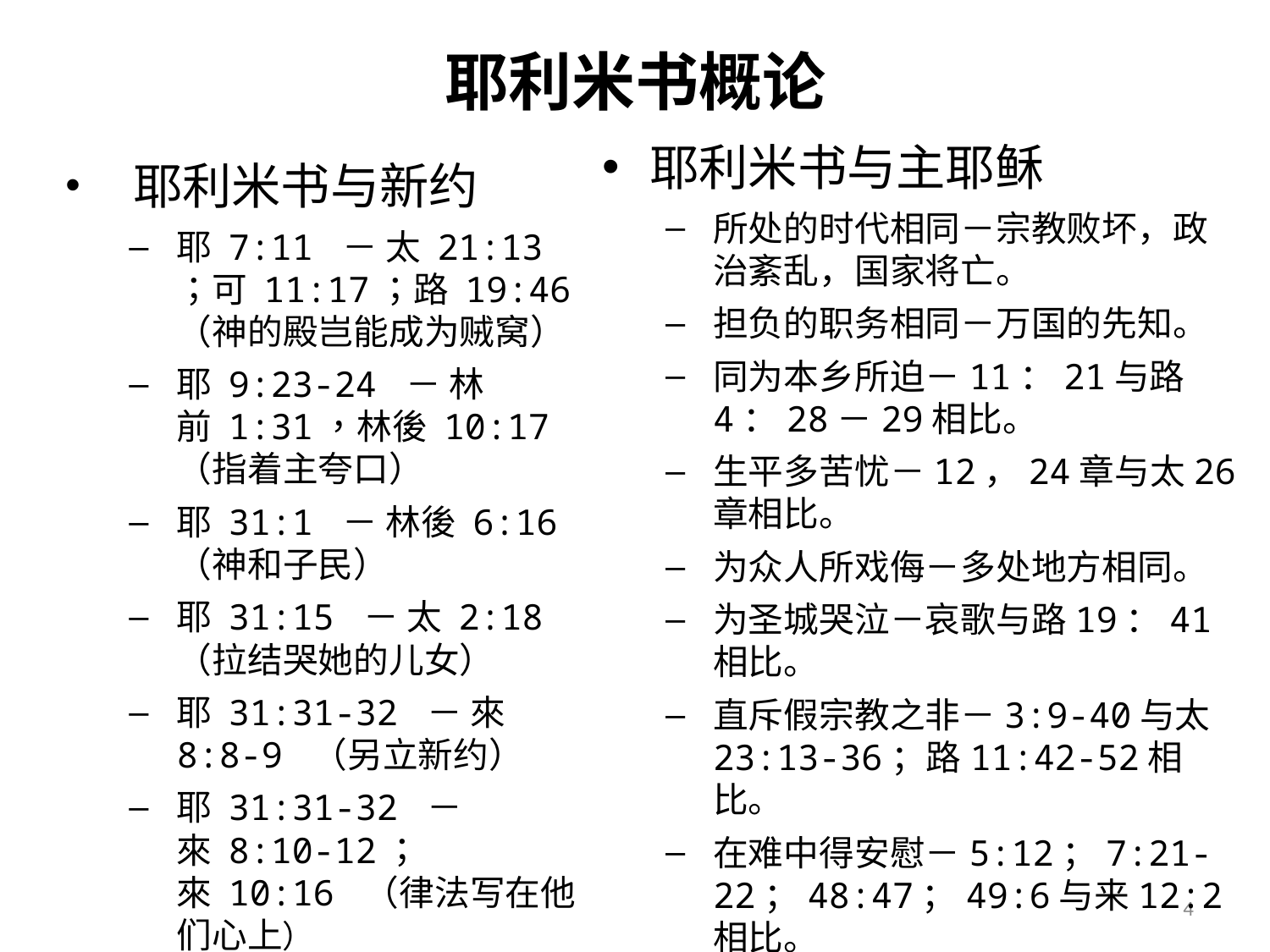

# 耶利米书概论
耶利米书与主耶稣
所处的时代相同－宗教败坏，政治紊乱，国家将亡。
担负的职务相同－万国的先知。
同为本乡所迫－11：21与路4：28－29相比。
生平多苦忧－12，24章与太26章相比。
为众人所戏侮－多处地方相同。
为圣城哭泣－哀歌与路19：41相比。
直斥假宗教之非－3:9-40与太23:13-36；路11:42-52相比。
在难中得安慰－5:12；7:21-22；48:47；49:6与来12:2相比。
如羔羊就死地－11:19（及赛53:7）与路22:51；23:9相比。

 耶利米书与新约
耶 7:11 － 太 21:13；可 11:17；路 19:46 （神的殿岂能成为贼窝）
耶 9:23‐24 － 林前 1:31，林後 10:17 （指着主夸口）
耶 31:1 － 林後 6:16 （神和子民）
耶 31:15 － 太 2:18 （拉结哭她的儿女）
耶 31:31‐32 － 來 8:8‐9 （另立新约）
耶 31:31‐32 －來 8:10‐12；來 10:16 （律法写在他们心上）
4